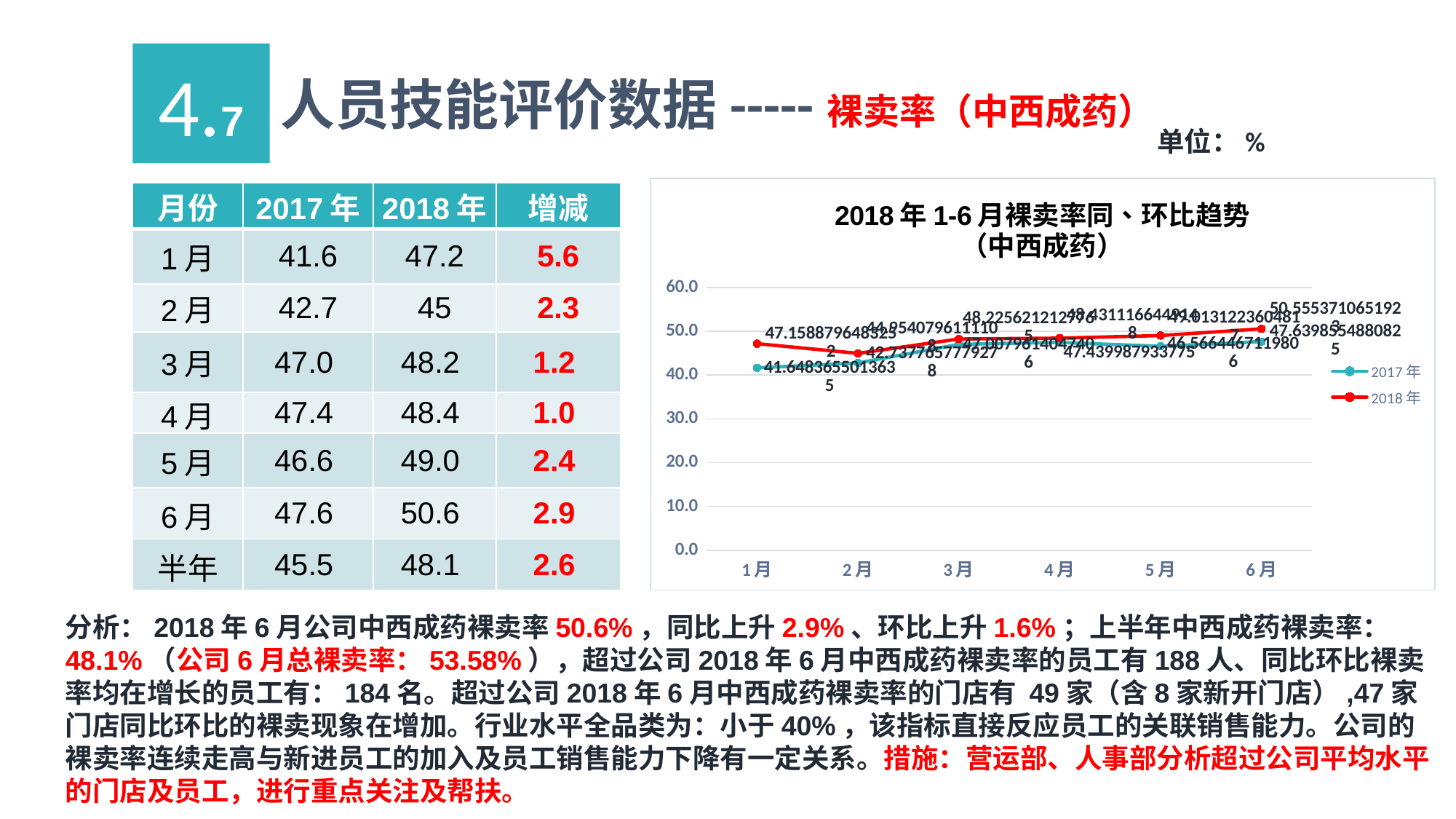

4.7
人员技能评价数据-----裸卖率（中西成药）
单位：%

### Chart: 2018年1-6月裸卖率同、环比趋势
（中西成药）

| Category | 2017年 | 2018年 |
|---|---|---|
| 1月 | 41.6483655013635 | 47.1588796483252 |
| 2月 | 42.7377657779278 | 44.9540796111108 |
| 3月 | 47.0079614047406 | 48.2256212127765 |
| 4月 | 47.439987933775 | 48.4311166449148 |
| 5月 | 46.5664467119806 | 49.0131223604817 |
| 6月 | 47.6398554880825 | 50.5553710651923 |
| 月份 | 2017年 | 2018年 | 增减 |
| --- | --- | --- | --- |
| 1月 | 41.6 | 47.2 | 5.6 |
| 2月 | 42.7 | 45 | 2.3 |
| 3月 | 47.0 | 48.2 | 1.2 |
| 4月 | 47.4 | 48.4 | 1.0 |
| 5月 | 46.6 | 49.0 | 2.4 |
| 6月 | 47.6 | 50.6 | 2.9 |
| 半年 | 45.5 | 48.1 | 2.6 |
分析：2018年6月公司中西成药裸卖率50.6%，同比上升2.9%、环比上升1.6%；上半年中西成药裸卖率：48.1%（公司6月总裸卖率：53.58%），超过公司2018年6月中西成药裸卖率的员工有188人、同比环比裸卖率均在增长的员工有：184名。超过公司2018年6月中西成药裸卖率的门店有 49家（含8家新开门店）,47家门店同比环比的裸卖现象在增加。行业水平全品类为：小于40%，该指标直接反应员工的关联销售能力。公司的裸卖率连续走高与新进员工的加入及员工销售能力下降有一定关系。措施：营运部、人事部分析超过公司平均水平的门店及员工，进行重点关注及帮扶。